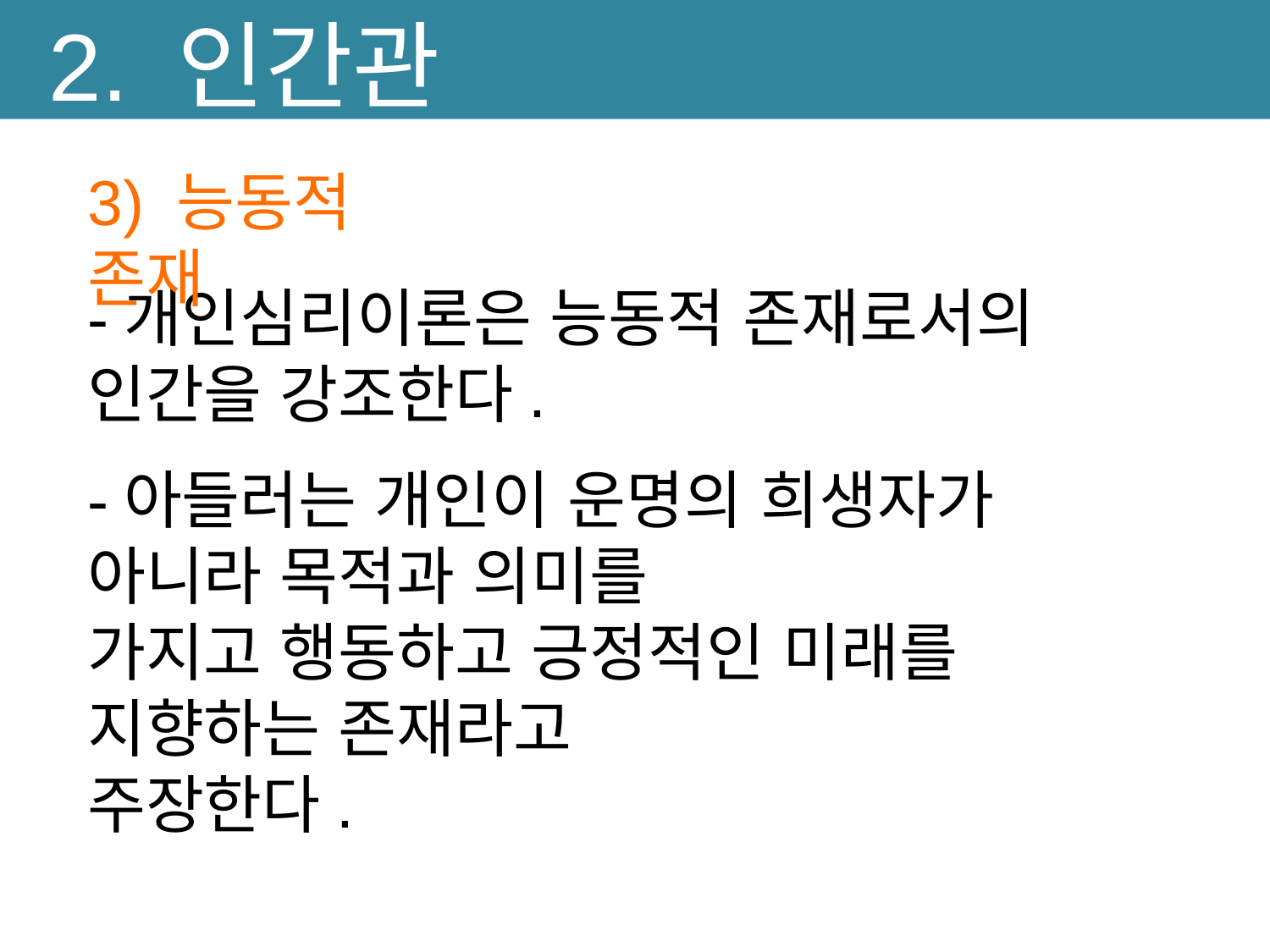

2. 인간관
3) 능동적 존재
-개인심리이론은 능동적 존재로서의 인간을 강조한다.

-아들러는 개인이 운명의 희생자가 아니라 목적과 의미를
가지고 행동하고 긍정적인 미래를 지향하는 존재라고
주장한다.